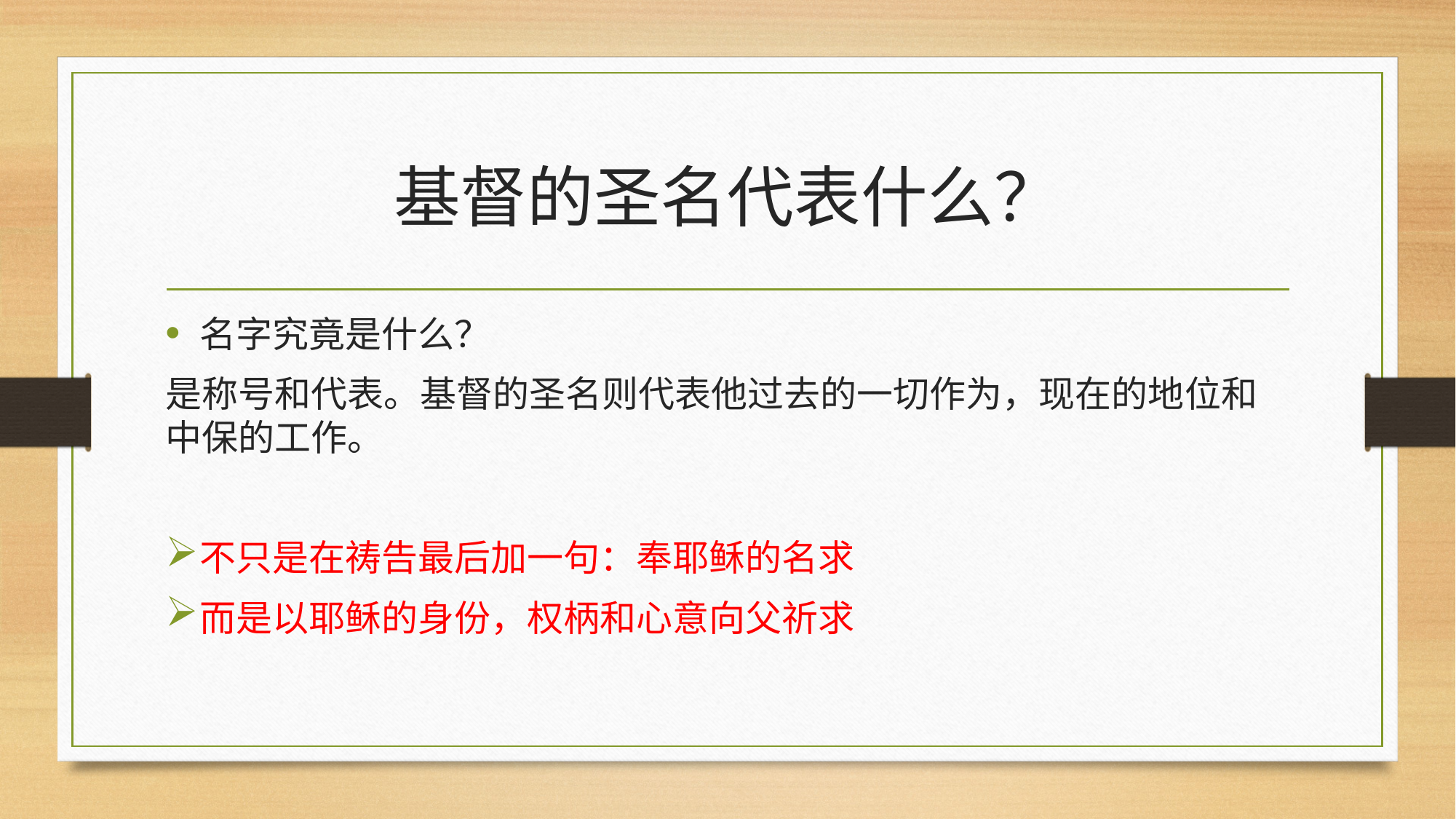

# 基督的圣名代表什么？
名字究竟是什么？
是称号和代表。基督的圣名则代表他过去的一切作为，现在的地位和中保的工作。

不只是在祷告最后加一句：奉耶稣的名求
而是以耶稣的身份，权柄和心意向父祈求